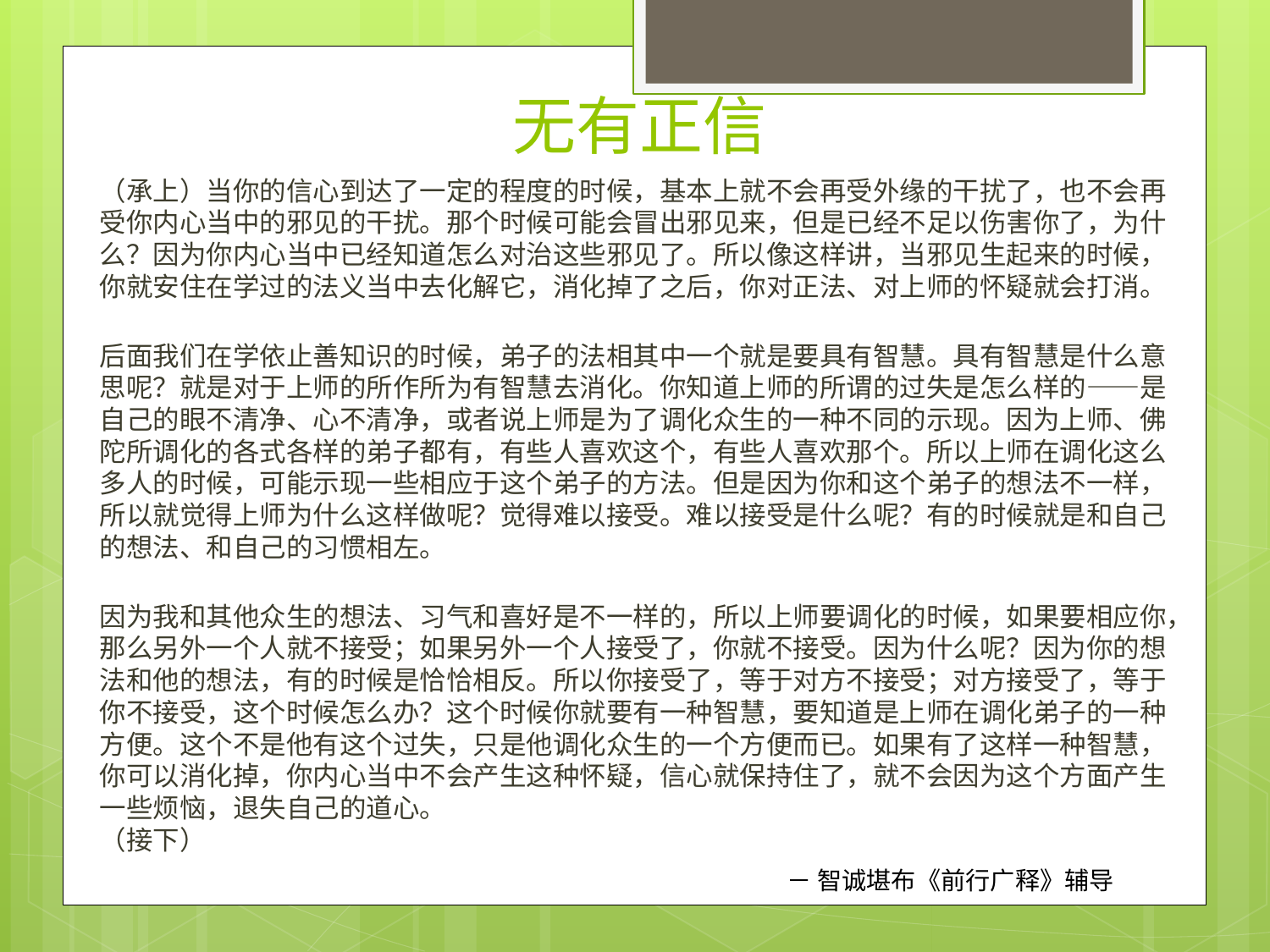

# 无有正信
（承上）当你的信心到达了一定的程度的时候，基本上就不会再受外缘的干扰了，也不会再受你内心当中的邪见的干扰。那个时候可能会冒出邪见来，但是已经不足以伤害你了，为什么？因为你内心当中已经知道怎么对治这些邪见了。所以像这样讲，当邪见生起来的时候，你就安住在学过的法义当中去化解它，消化掉了之后，你对正法、对上师的怀疑就会打消。
后面我们在学依止善知识的时候，弟子的法相其中一个就是要具有智慧。具有智慧是什么意思呢？就是对于上师的所作所为有智慧去消化。你知道上师的所谓的过失是怎么样的——是自己的眼不清净、心不清净，或者说上师是为了调化众生的一种不同的示现。因为上师、佛陀所调化的各式各样的弟子都有，有些人喜欢这个，有些人喜欢那个。所以上师在调化这么多人的时候，可能示现一些相应于这个弟子的方法。但是因为你和这个弟子的想法不一样，所以就觉得上师为什么这样做呢？觉得难以接受。难以接受是什么呢？有的时候就是和自己的想法、和自己的习惯相左。
因为我和其他众生的想法、习气和喜好是不一样的，所以上师要调化的时候，如果要相应你，那么另外一个人就不接受；如果另外一个人接受了，你就不接受。因为什么呢？因为你的想法和他的想法，有的时候是恰恰相反。所以你接受了，等于对方不接受；对方接受了，等于你不接受，这个时候怎么办？这个时候你就要有一种智慧，要知道是上师在调化弟子的一种方便。这个不是他有这个过失，只是他调化众生的一个方便而已。如果有了这样一种智慧，你可以消化掉，你内心当中不会产生这种怀疑，信心就保持住了，就不会因为这个方面产生一些烦恼，退失自己的道心。
（接下）
－ 智诚堪布《前行广释》辅导